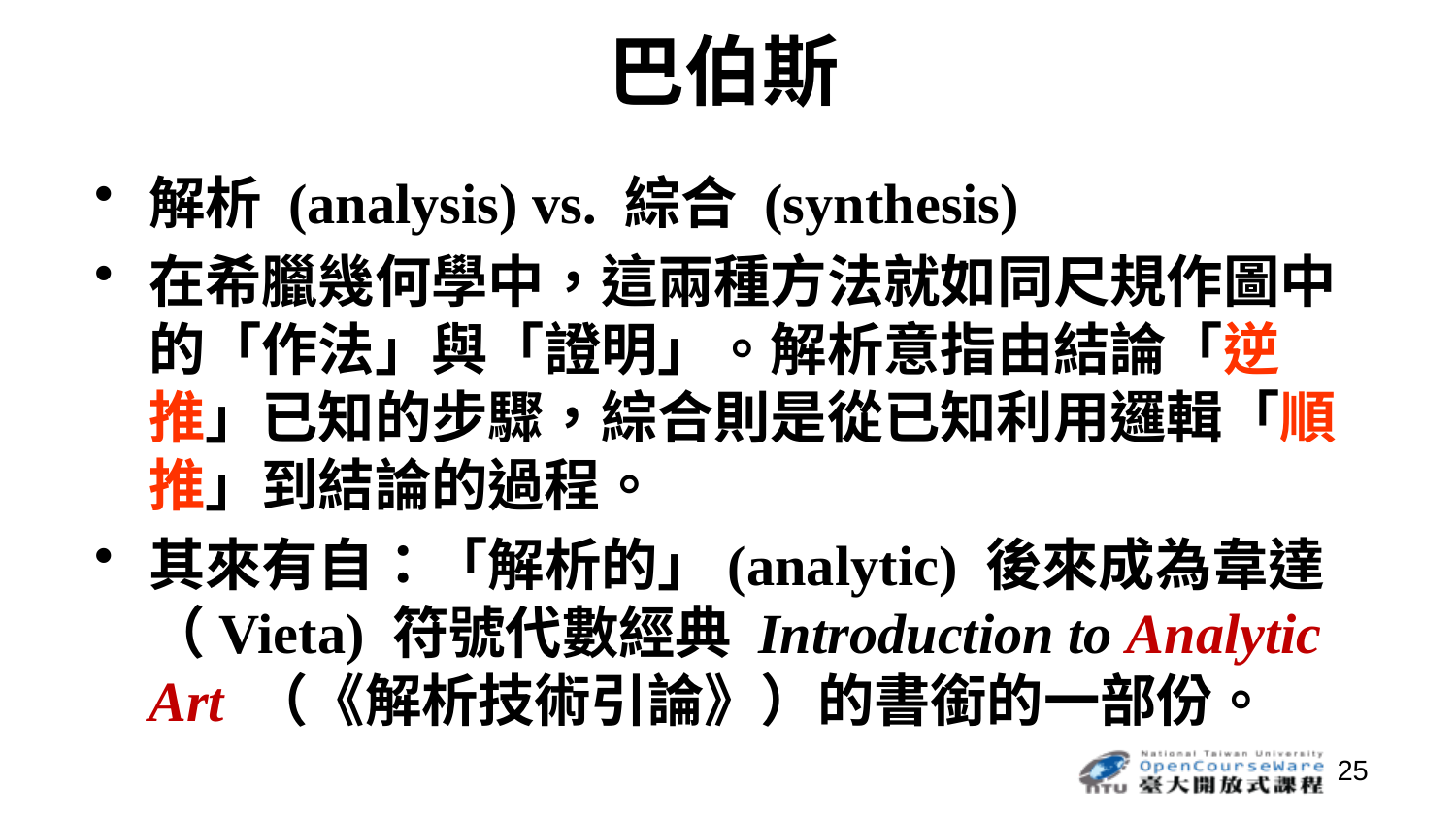

# 巴伯斯
解析 (analysis) vs. 綜合 (synthesis)
在希臘幾何學中，這兩種方法就如同尺規作圖中的「作法」與「證明」。解析意指由結論「逆推」已知的步驟，綜合則是從已知利用邏輯「順推」到結論的過程。
其來有自：「解析的」(analytic) 後來成為韋達（Vieta) 符號代數經典 Introduction to Analytic Art （《解析技術引論》）的書銜的一部份。
25